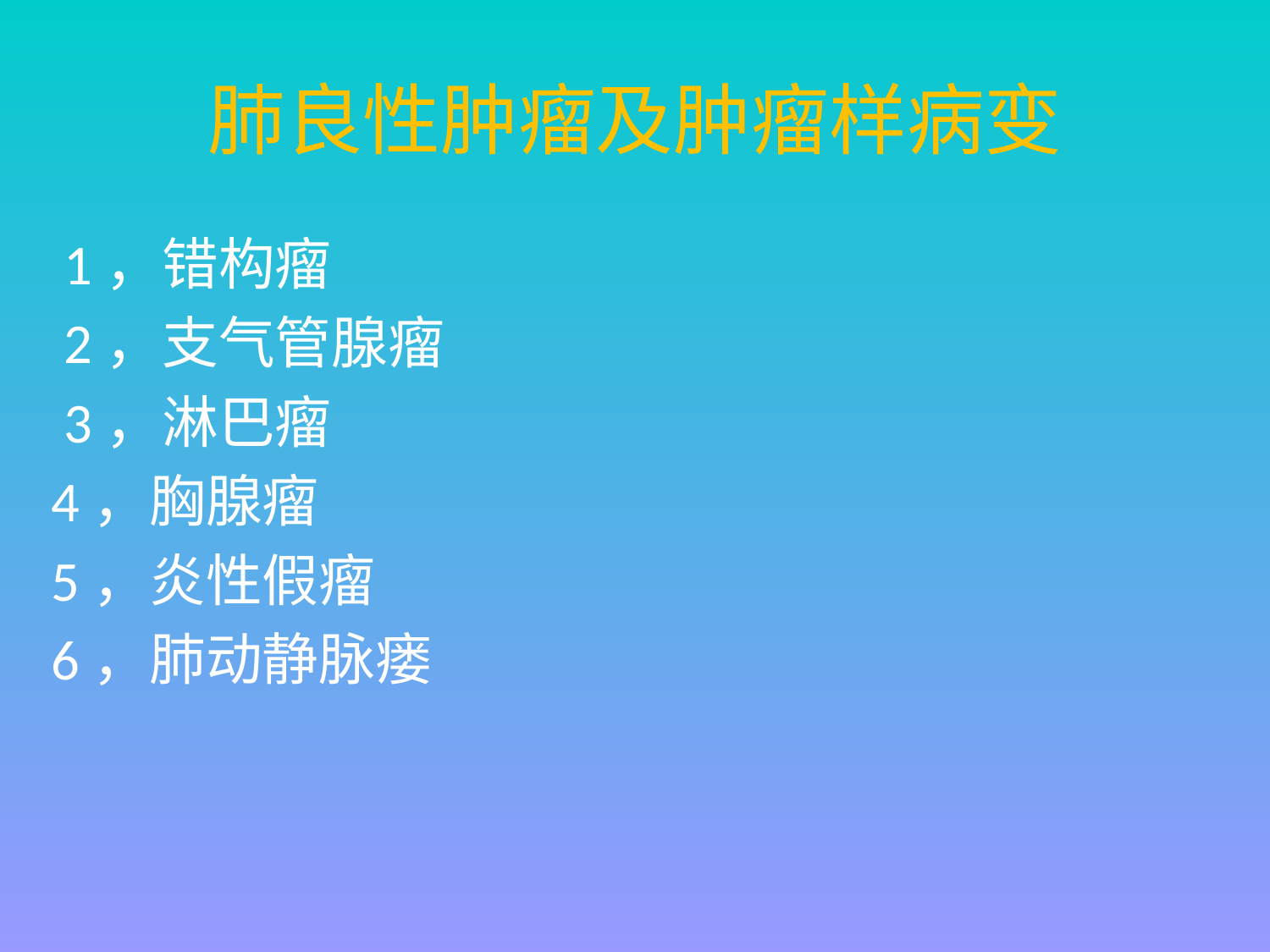

# 肺良性肿瘤及肿瘤样病变
    1，错构瘤
    2，支气管腺瘤
    3，淋巴瘤
   4，胸腺瘤
   5，炎性假瘤
   6，肺动静脉瘘